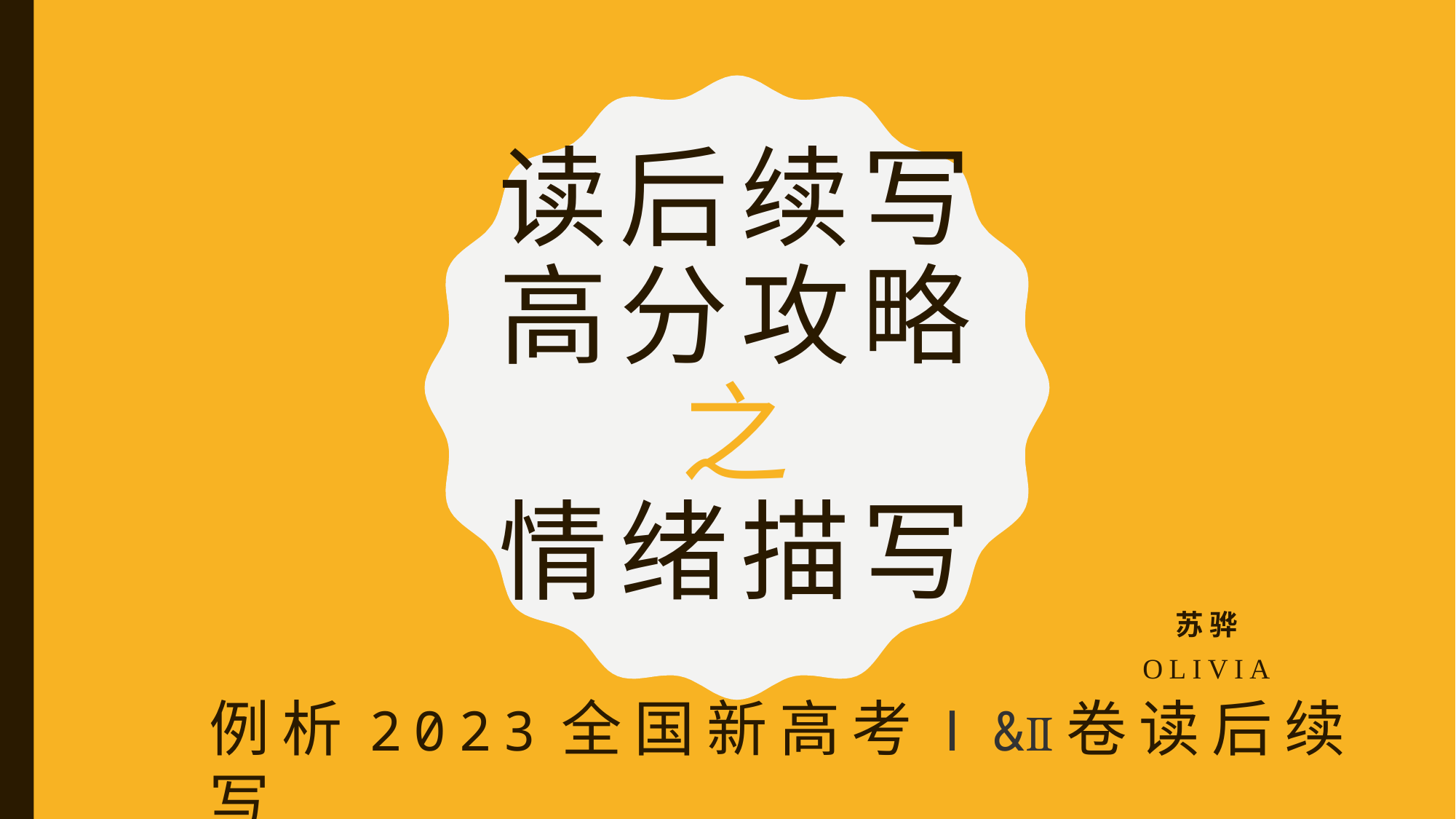

# 读后续写 高分攻略 之 情绪描写
苏骅
Olivia
例析2023全国新高考Ⅰ&Ⅱ卷读后续写